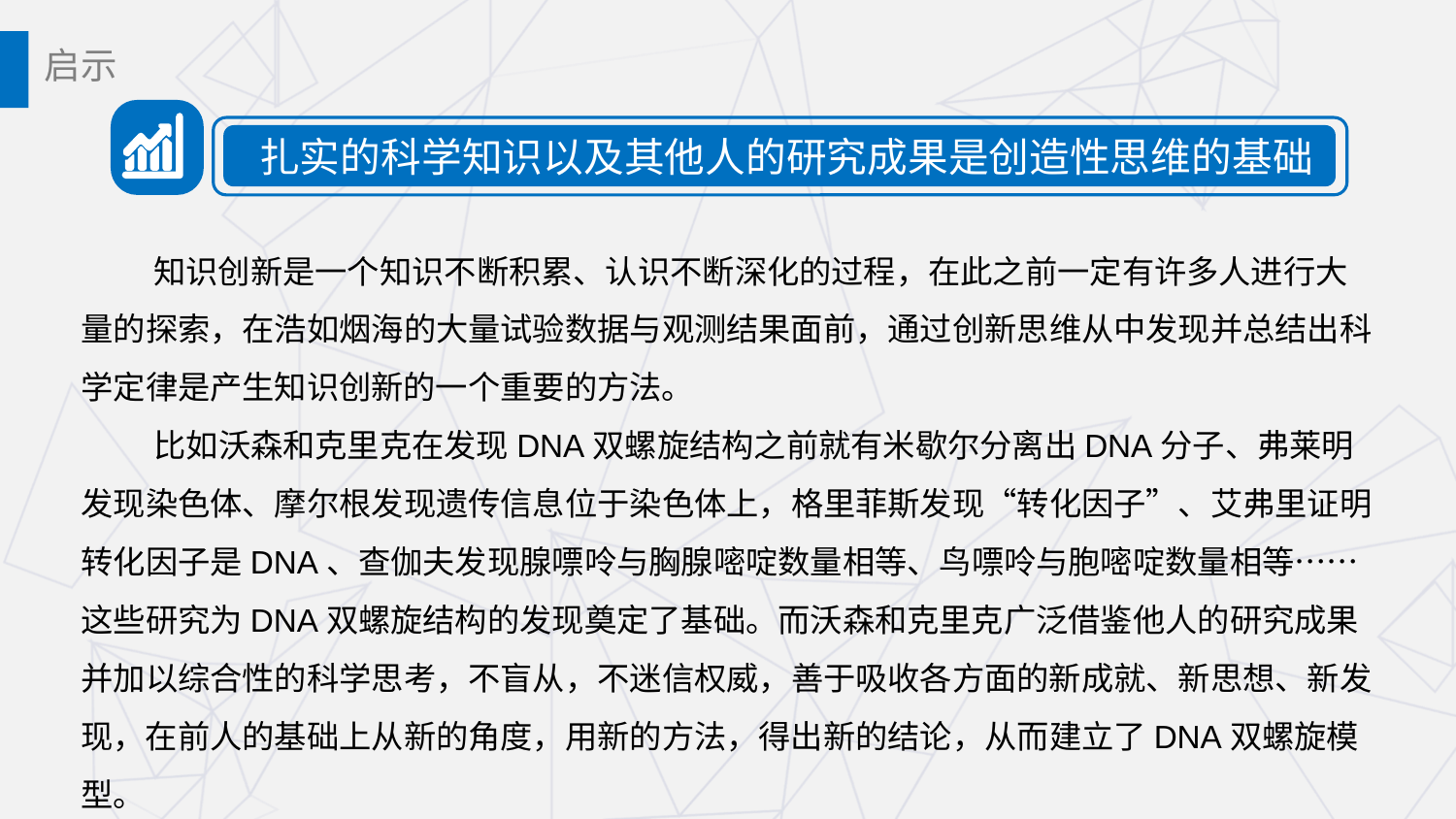

启示

扎实的科学知识以及其他人的研究成果是创造性思维的基础
知识创新是一个知识不断积累、认识不断深化的过程，在此之前一定有许多人进行大量的探索，在浩如烟海的大量试验数据与观测结果面前，通过创新思维从中发现并总结出科学定律是产生知识创新的一个重要的方法。
比如沃森和克里克在发现DNA双螺旋结构之前就有米歇尔分离出DNA分子、弗莱明发现染色体、摩尔根发现遗传信息位于染色体上，格里菲斯发现“转化因子”、艾弗里证明转化因子是DNA、查伽夫发现腺嘌呤与胸腺嘧啶数量相等、鸟嘌呤与胞嘧啶数量相等……这些研究为DNA双螺旋结构的发现奠定了基础。而沃森和克里克广泛借鉴他人的研究成果并加以综合性的科学思考，不盲从，不迷信权威，善于吸收各方面的新成就、新思想、新发现，在前人的基础上从新的角度，用新的方法，得出新的结论，从而建立了DNA双螺旋模型。